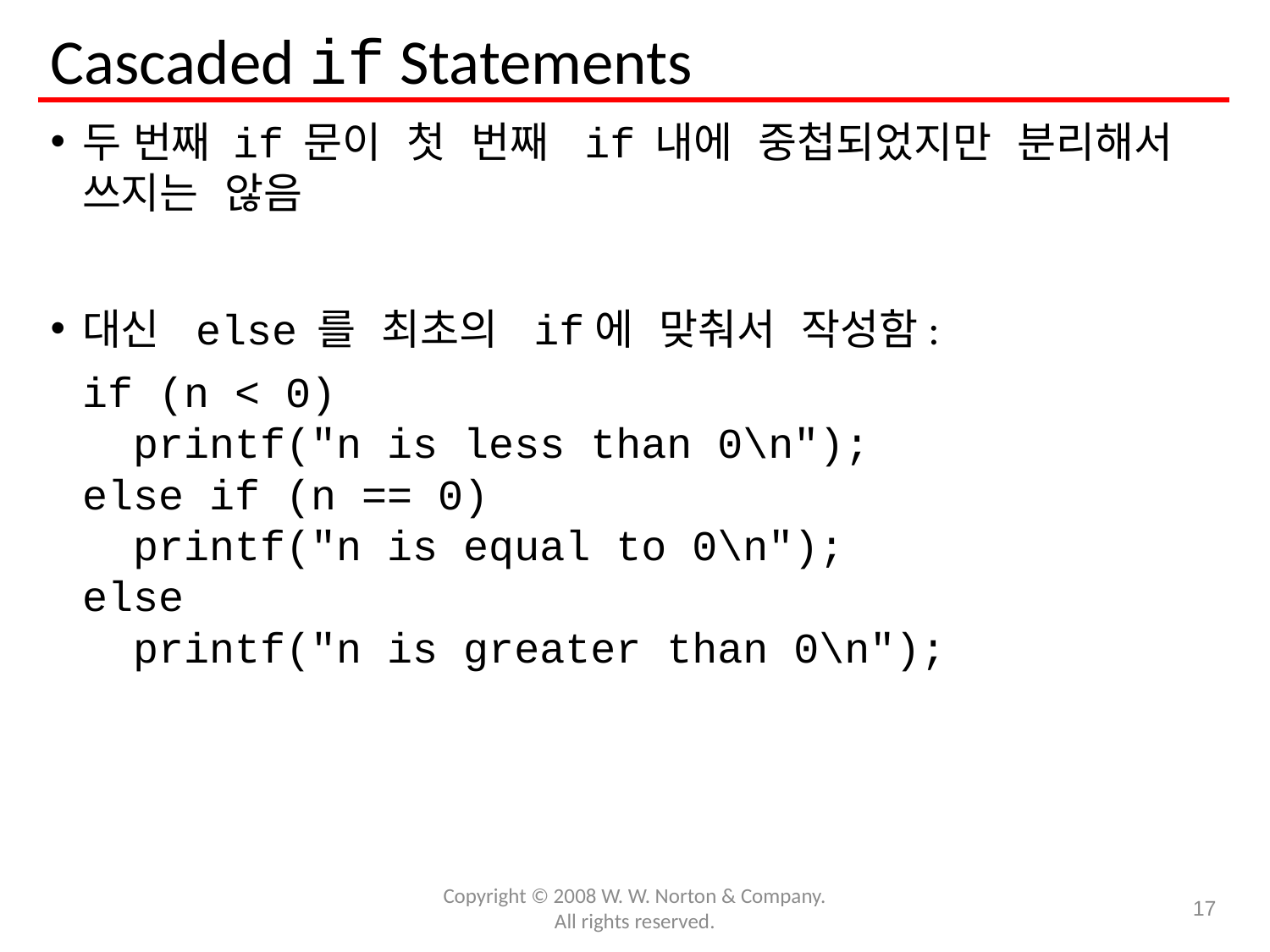

# Cascaded if Statements
두 번째 if 문이 첫 번째 if 내에 중첩되었지만 분리해서 쓰지는 않음

대신 else 를 최초의 if에 맞춰서 작성함:
	if (n < 0)
	  printf("n is less than 0\n");
	else if (n == 0)
	  printf("n is equal to 0\n");
	else
	  printf("n is greater than 0\n");
Copyright © 2008 W. W. Norton & Company.
All rights reserved.
17